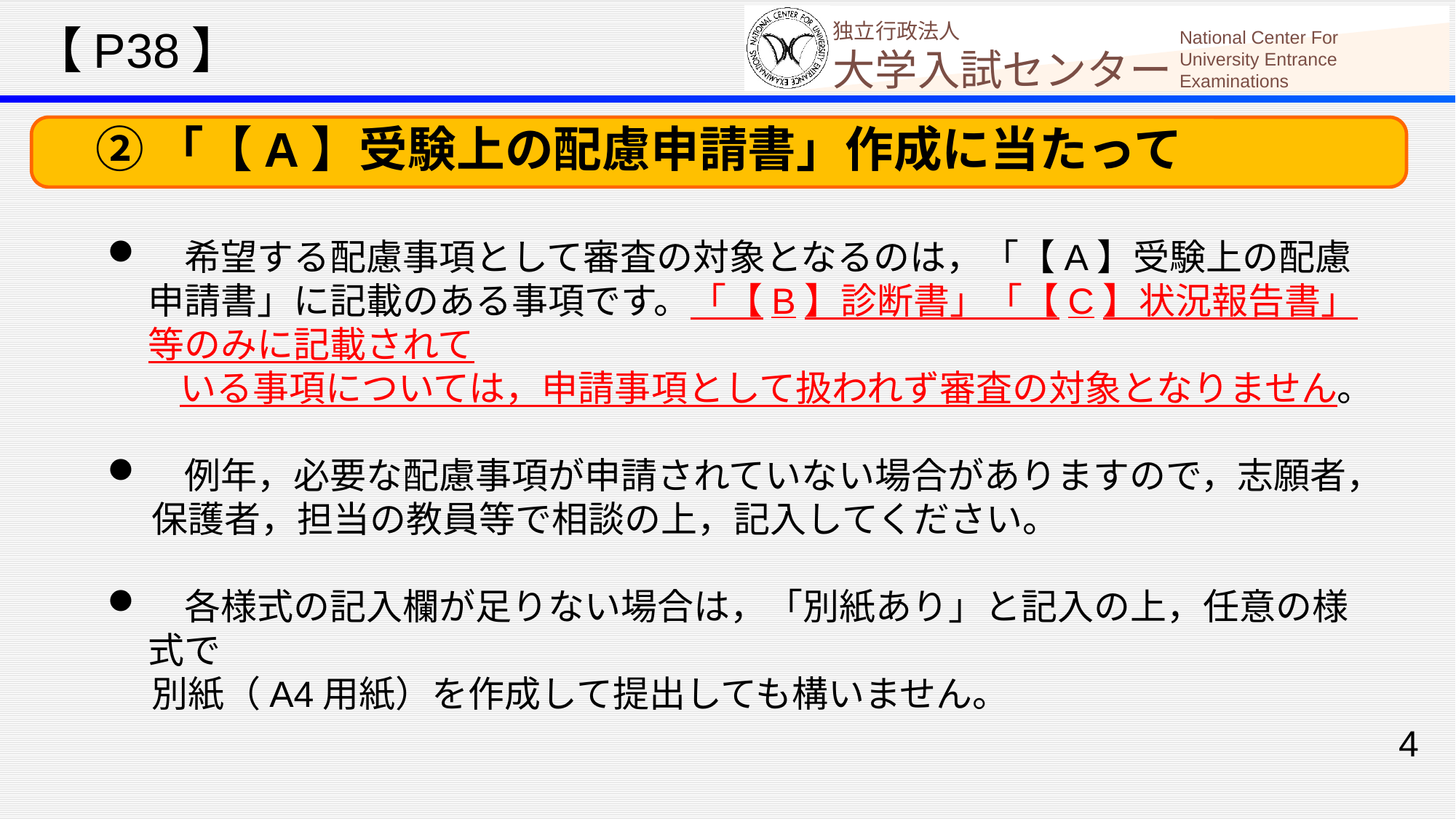

【P38】
　② 「【A】受験上の配慮申請書」作成に当たって
　希望する配慮事項として審査の対象となるのは，「【A】受験上の配慮申請書」に記載のある事項です。「【B】診断書」「【C】状況報告書」等のみに記載されて
　　いる事項については，申請事項として扱われず審査の対象となりません。

　例年，必要な配慮事項が申請されていない場合がありますので，志願者，
　 保護者，担当の教員等で相談の上，記入してください。

　各様式の記入欄が足りない場合は，「別紙あり」と記入の上，任意の様式で
　 別紙（A4用紙）を作成して提出しても構いません。
4